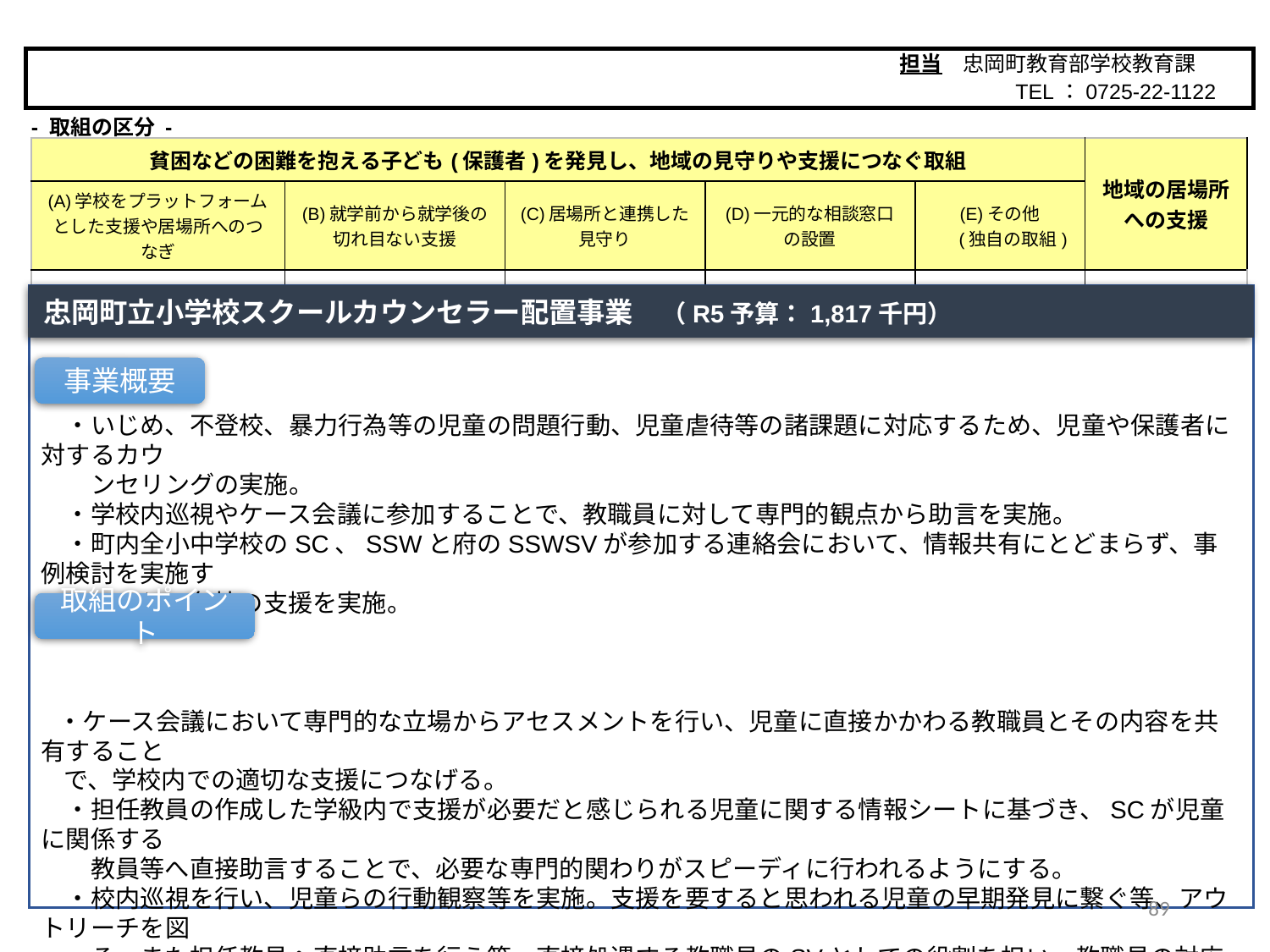

担当　忠岡町教育部学校教育課
　　　　　 TEL：0725-22-1122

忠岡町
- 取組の区分 -
| 貧困などの困難を抱える子ども(保護者)を発見し、地域の見守りや支援につなぐ取組 |  |  |  |  | 地域の居場所 への支援 |
| --- | --- | --- | --- | --- | --- |
| (A)学校をプラットフォームとした支援や居場所へのつなぎ | (B)就学前から就学後の 切れ目ない支援 | (C)居場所と連携した 見守り | (D)一元的な相談窓口 の設置 | (E)その他 　 (独自の取組) |  |
| ○ |  |  |  |  |  |
忠岡町立小学校スクールカウンセラー配置事業　（R5予算：1,817千円）

　・いじめ、不登校、暴力行為等の児童の問題行動、児童虐待等の諸課題に対応するため、児童や保護者に対するカウ
　　ンセリングの実施。
　・学校内巡視やケース会議に参加することで、教職員に対して専門的観点から助言を実施。
　・町内全小中学校のSC、SSWと府のSSWSVが参加する連絡会において、情報共有にとどまらず、事例検討を実施す
　　ることで各校の支援を実施。

  ・ケース会議において専門的な立場からアセスメントを行い、児童に直接かかわる教職員とその内容を共有すること
   で、学校内での適切な支援につなげる。
　・担任教員の作成した学級内で支援が必要だと感じられる児童に関する情報シートに基づき、SCが児童に関係する
　　教員等へ直接助言することで、必要な専門的関わりがスピーディに行われるようにする。
　・校内巡視を行い、児童らの行動観察等を実施。支援を要すると思われる児童の早期発見に繋ぐ等、アウトリーチを図
　　る。また担任教員へ直接助言を行う等、直接処遇する教職員のSVとしての役割を担い、教職員の対応力や専門性
　　の向上を図る。
事業概要
取組のポイント
89